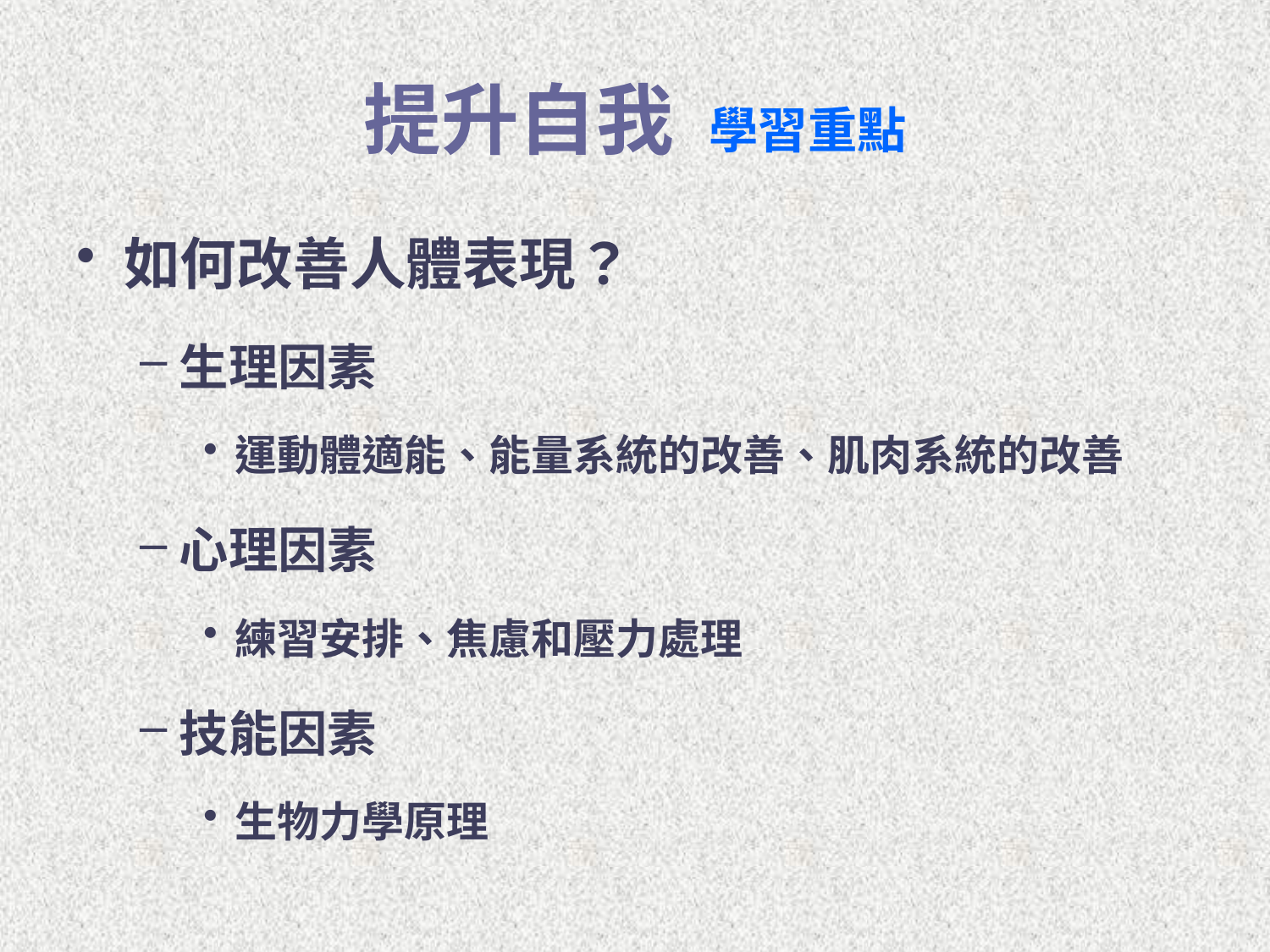

# 提升自我  學習重點
如何改善人體表現？
生理因素
運動體適能、能量系統的改善、肌肉系統的改善
心理因素
練習安排、焦慮和壓力處理
技能因素
生物力學原理